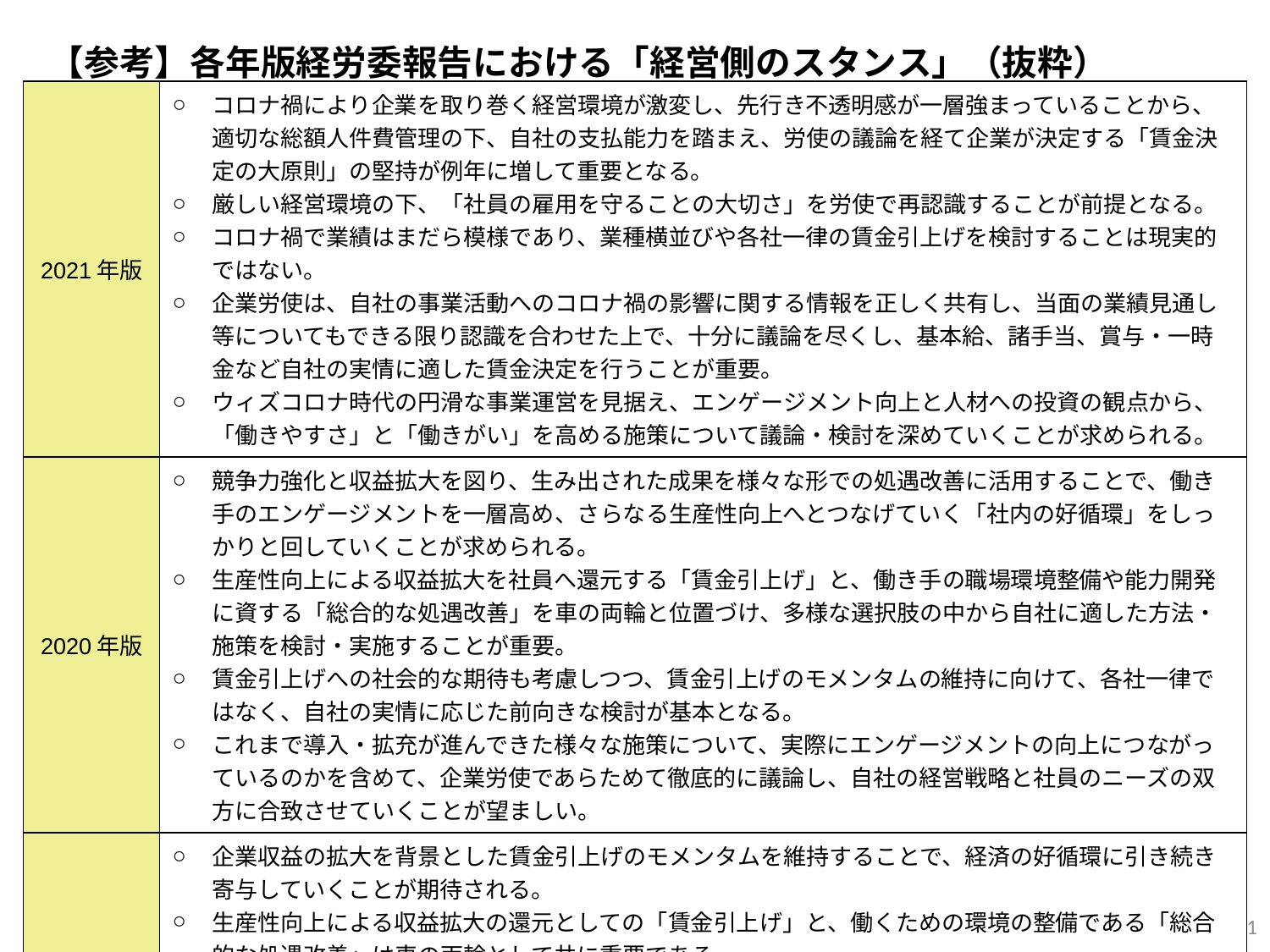

【参考】各年版経労委報告における「経営側のスタンス」（抜粋）
| 2021年版 | コロナ禍により企業を取り巻く経営環境が激変し、先行き不透明感が一層強まっていることから、適切な総額人件費管理の下、自社の支払能力を踏まえ、労使の議論を経て企業が決定する「賃金決定の大原則」の堅持が例年に増して重要となる。 厳しい経営環境の下、「社員の雇用を守ることの大切さ」を労使で再認識することが前提となる。 コロナ禍で業績はまだら模様であり、業種横並びや各社一律の賃金引上げを検討することは現実的ではない。 企業労使は、自社の事業活動へのコロナ禍の影響に関する情報を正しく共有し、当面の業績見通し等についてもできる限り認識を合わせた上で、十分に議論を尽くし、基本給、諸手当、賞与・一時金など自社の実情に適した賃金決定を行うことが重要。 ウィズコロナ時代の円滑な事業運営を見据え、エンゲージメント向上と人材への投資の観点から、「働きやすさ」と「働きがい」を高める施策について議論・検討を深めていくことが求められる。 |
| --- | --- |
| 2020年版 | 競争力強化と収益拡大を図り、生み出された成果を様々な形での処遇改善に活用することで、働き手のエンゲージメントを一層高め、さらなる生産性向上へとつなげていく「社内の好循環」をしっかりと回していくことが求められる。 生産性向上による収益拡大を社員へ還元する「賃金引上げ」と、働き手の職場環境整備や能力開発に資する「総合的な処遇改善」を車の両輪と位置づけ、多様な選択肢の中から自社に適した方法・施策を検討・実施することが重要。 賃金引上げへの社会的な期待も考慮しつつ、賃金引上げのモメンタムの維持に向けて、各社一律ではなく、自社の実情に応じた前向きな検討が基本となる。 これまで導入・拡充が進んできた様々な施策について、実際にエンゲージメントの向上につながっているのかを含めて、企業労使であらためて徹底的に議論し、自社の経営戦略と社員のニーズの双方に合致させていくことが望ましい。 |
| 2019年版 | 企業収益の拡大を背景とした賃金引上げのモメンタムを維持することで、経済の好循環に引き続き寄与していくことが期待される。 生産性向上による収益拡大の還元としての「賃金引上げ」と、働くための環境の整備である「総合的な処遇改善」は車の両輪として共に重要である。 「賃金決定の大原則」に則り、自社の状況に見合った賃金引上げ方法について、労使で徹底的に議論して検討することが基本。とりわけ、収益が拡大した企業等は、賃金引上げへの社会的な期待を考慮しながら、多様な方法による年収ベースの賃金引上げや総合的な処遇改善への対応が求められる。 生産性の向上や収益拡大の成果を、総合的な処遇改善によって社員に還元することは、働きがいを高め、Society5.0時代を視野に入れたイノベーティブな働き方の実現に寄与する。自社の実情と社員のニーズを踏まえ、多種多様な方策を検討。 |
71